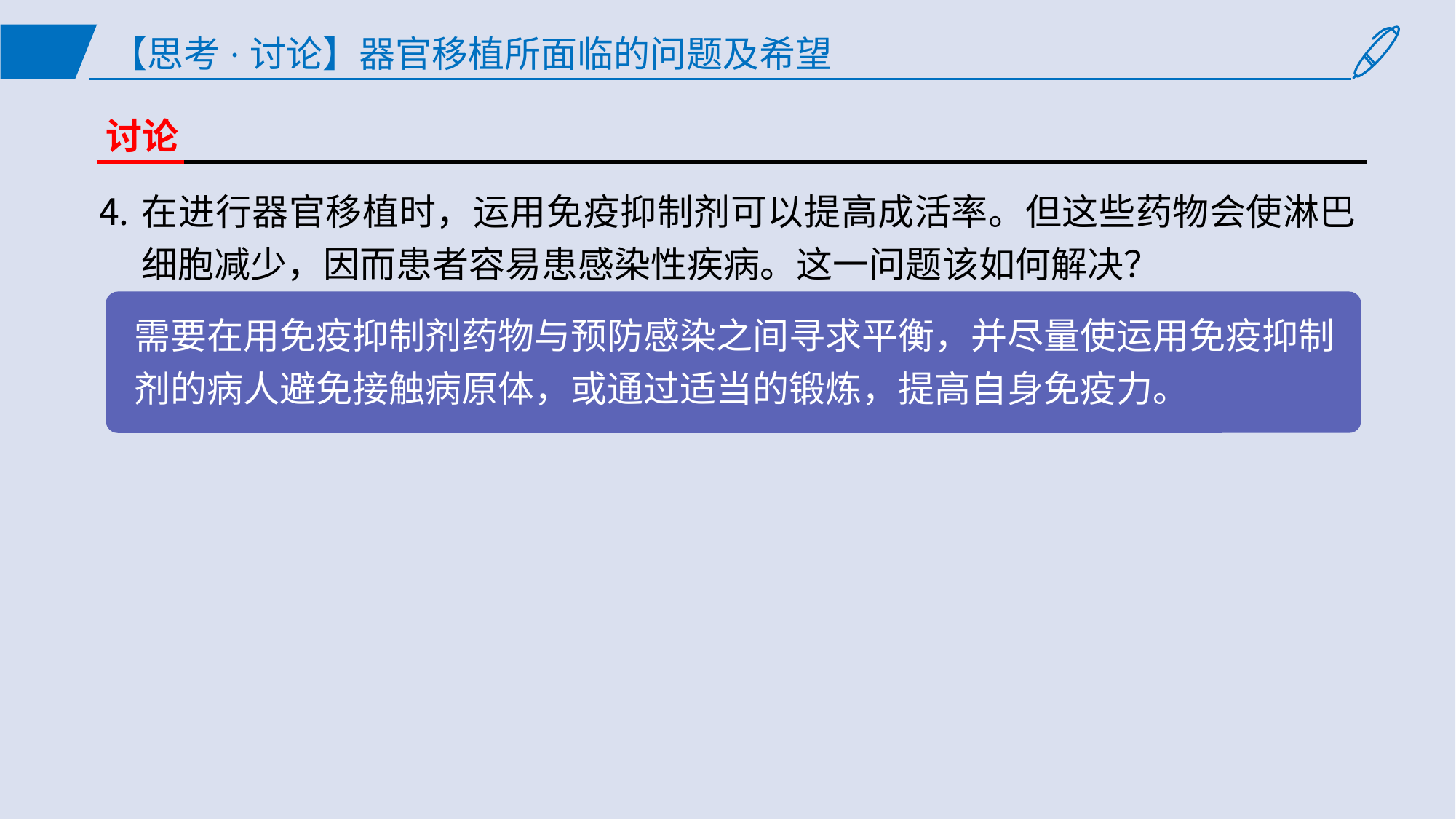

# 【思考·讨论】器官移植所面临的问题及希望
讨论
在进行器官移植时，运用免疫抑制剂可以提高成活率。但这些药物会使淋巴细胞减少，因而患者容易患感染性疾病。这一问题该如何解决？

需要在用免疫抑制剂药物与预防感染之间寻求平衡，并尽量使运用免疫抑制剂的病人避免接触病原体，或通过适当的锻炼，提高自身免疫力。